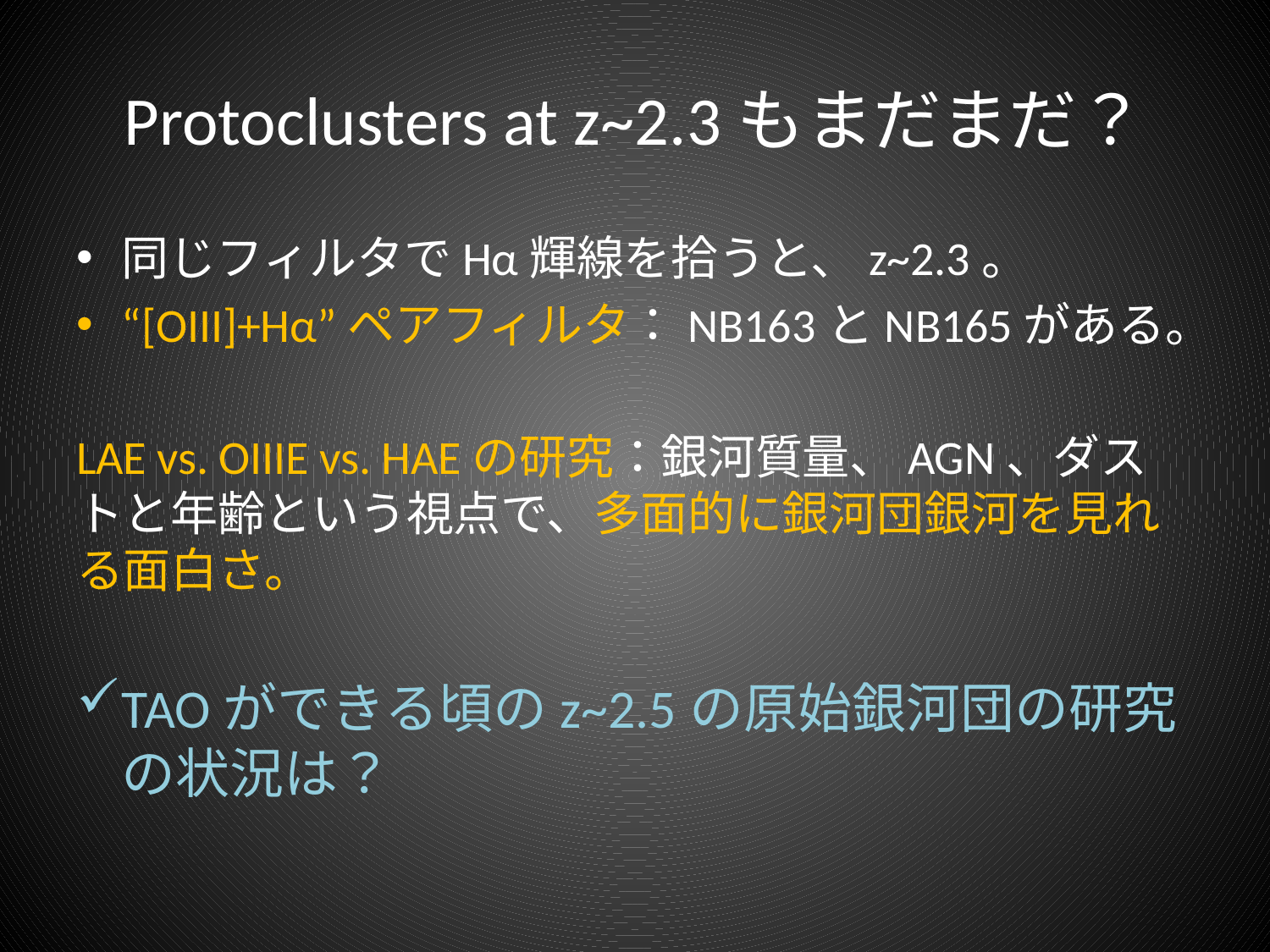

# Protoclusters at z~2.3もまだまだ？
同じフィルタでHα輝線を拾うと、z~2.3。
“[OIII]+Hα”ペアフィルタ：NB163とNB165がある。

LAE vs. OIIIE vs. HAEの研究：銀河質量、AGN、ダストと年齢という視点で、多面的に銀河団銀河を見れる面白さ。

TAOができる頃のz~2.5の原始銀河団の研究の状況は？